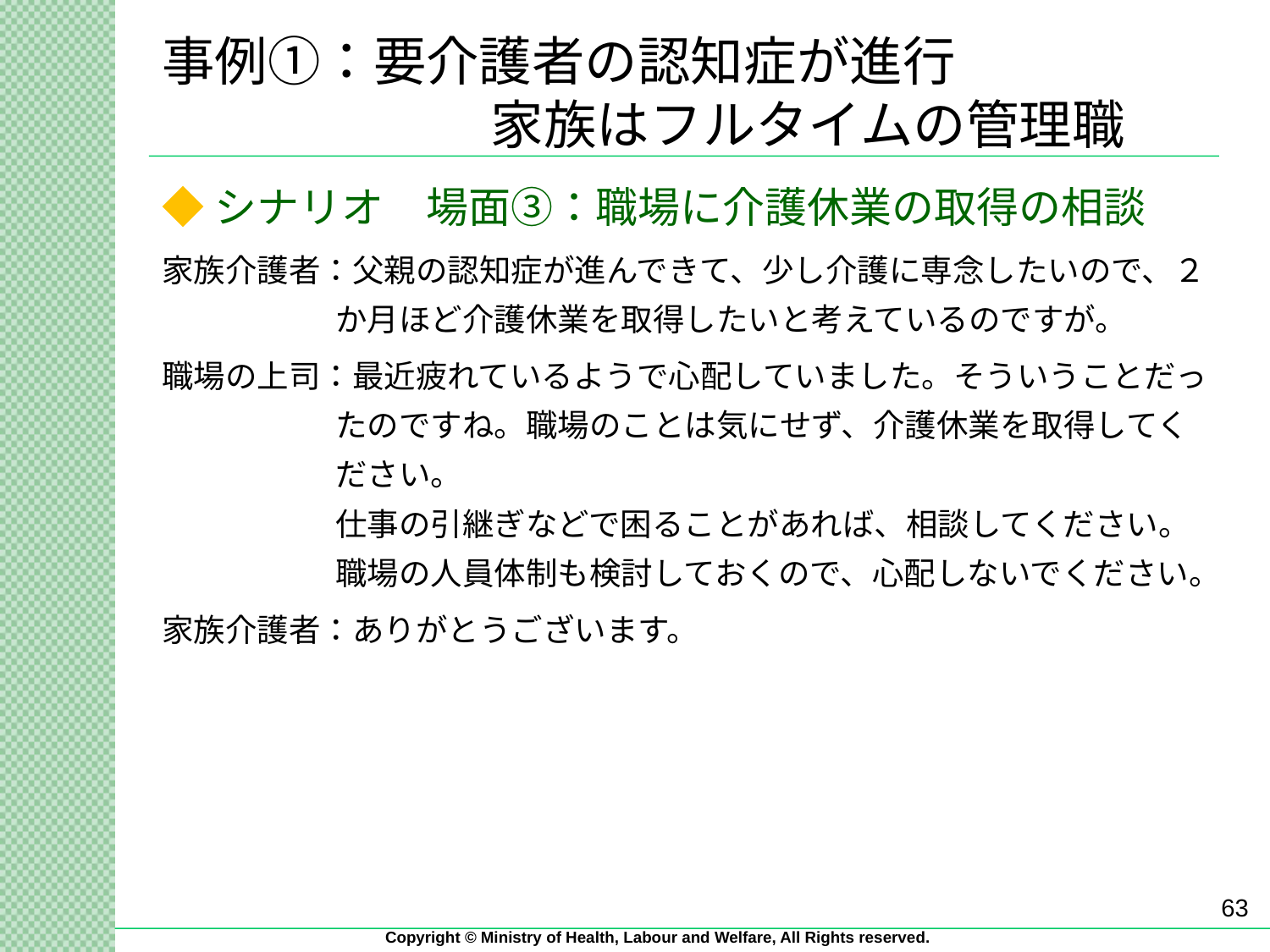

# 事例①：要介護者の認知症が進行 　　　　　 　家族はフルタイムの管理職
◆シナリオ　場面③：職場に介護休業の取得の相談
家族介護者：父親の認知症が進んできて、少し介護に専念したいので、２か月ほど介護休業を取得したいと考えているのですが。
職場の上司：最近疲れているようで心配していました。そういうことだったのですね。職場のことは気にせず、介護休業を取得してください。
仕事の引継ぎなどで困ることがあれば、相談してください。
職場の人員体制も検討しておくので、心配しないでください。
家族介護者：ありがとうございます。
63
Copyright © Ministry of Health, Labour and Welfare, All Rights reserved.